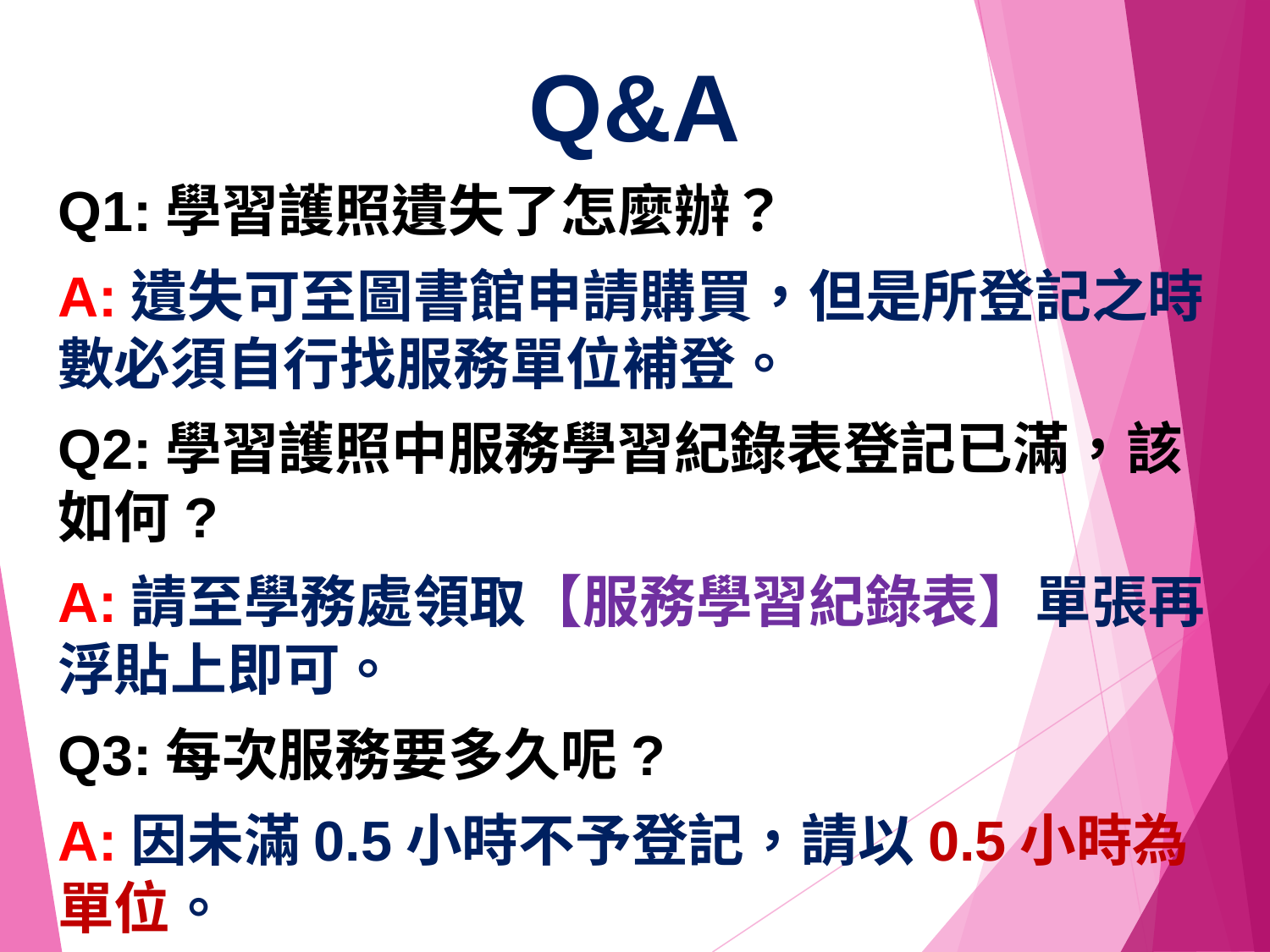

# Q&A
Q1:學習護照遺失了怎麼辦？
A:遺失可至圖書館申請購買，但是所登記之時數必須自行找服務單位補登。
Q2:學習護照中服務學習紀錄表登記已滿，該如何?
A:請至學務處領取【服務學習紀錄表】單張再浮貼上即可。
Q3:每次服務要多久呢?
A:因未滿0.5小時不予登記，請以0.5小時為單位。